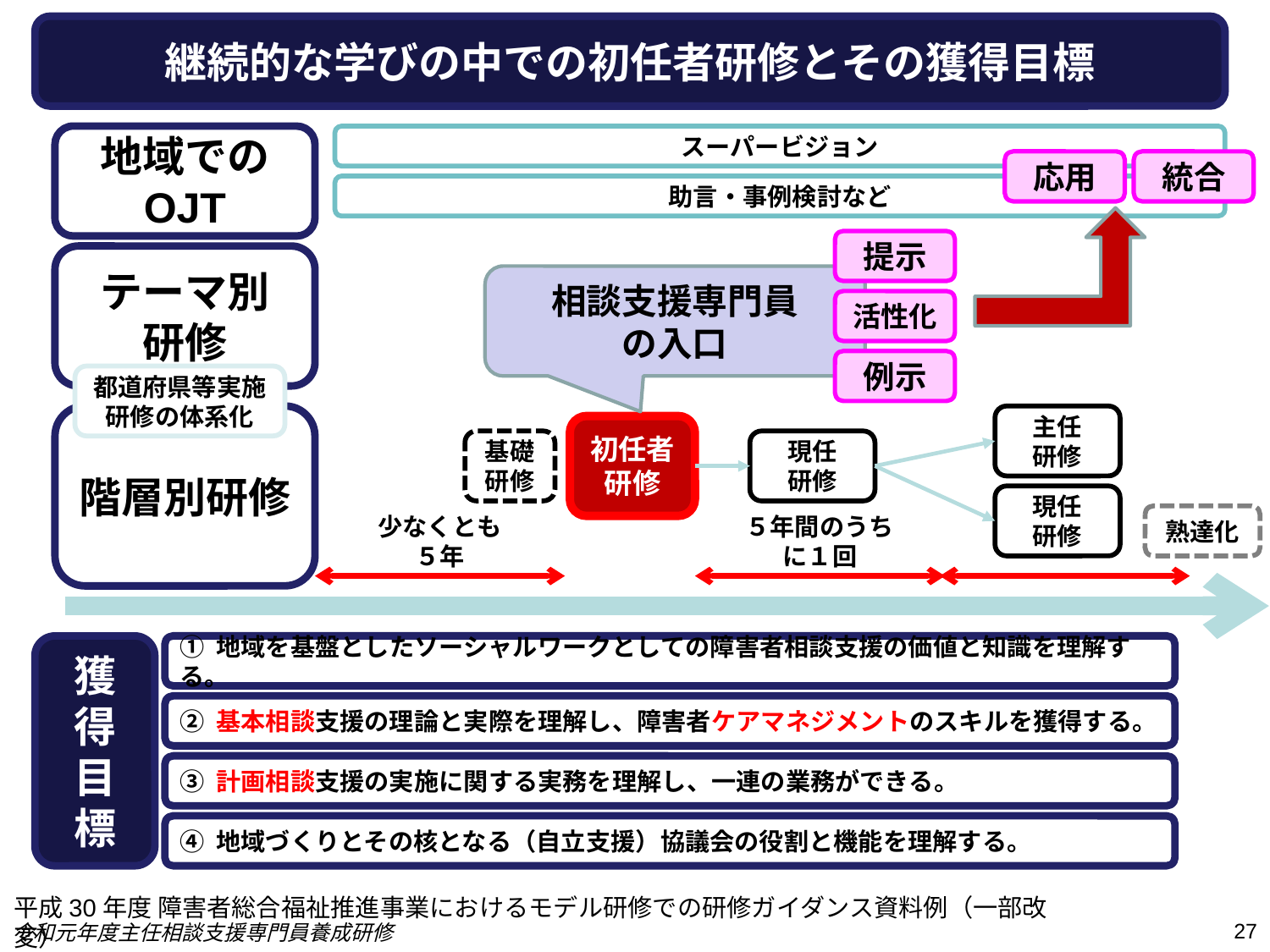

継続的な学びの中での初任者研修とその獲得目標
地域での
OJT
スーパービジョン
統合
応用
助言・事例検討など

提示
テーマ別
研修
相談支援専門員
の入口
活性化
例示
都道府県等実施研修の体系化
階層別研修
主任
研修
初任者研修
基礎
研修
現任
研修
現任
研修
少なくとも
５年
５年間のうち
に１回
熟達化
獲得
目標
① 地域を基盤としたソーシャルワークとしての障害者相談支援の価値と知識を理解する。
② 基本相談支援の理論と実際を理解し、障害者ケアマネジメントのスキルを獲得する。
③ 計画相談支援の実施に関する実務を理解し、一連の業務ができる。
④ 地域づくりとその核となる（自立支援）協議会の役割と機能を理解する。
平成30年度 障害者総合福祉推進事業におけるモデル研修での研修ガイダンス資料例（一部改変）
27
令和元年度主任相談支援専門員養成研修